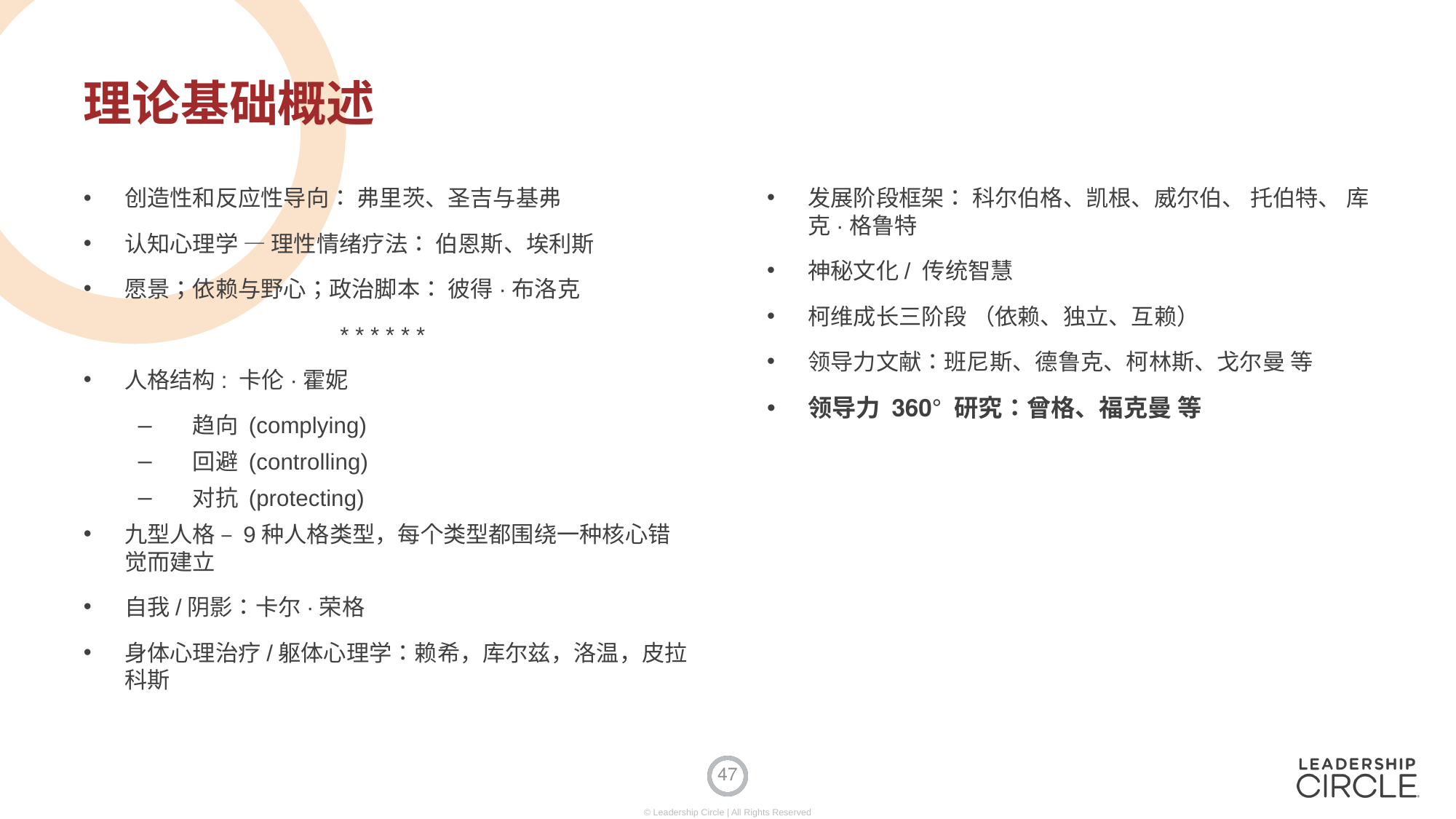

# 理论基础概述
创造性和反应性导向： 弗里茨、圣吉与基弗
认知心理学 — 理性情绪疗法： 伯恩斯、埃利斯
愿景；依赖与野心；政治脚本： 彼得·布洛克
* * * * * *
人格结构: 卡伦·霍妮
趋向 (complying)
回避 (controlling)
对抗 (protecting)
九型人格 – 9种人格类型，每个类型都围绕一种核心错觉而建立
自我/阴影：卡尔·荣格
身体心理治疗/躯体心理学：赖希，库尔兹，洛温，皮拉科斯
发展阶段框架： 科尔伯格、凯根、威尔伯、 托伯特、 库克·格鲁特
神秘文化/ 传统智慧
柯维成长三阶段 （依赖、独立、互赖）
领导力文献：班尼斯、德鲁克、柯林斯、戈尔曼 等
领导力 360° 研究：曾格、福克曼 等
47
© Leadership Circle | All Rights Reserved